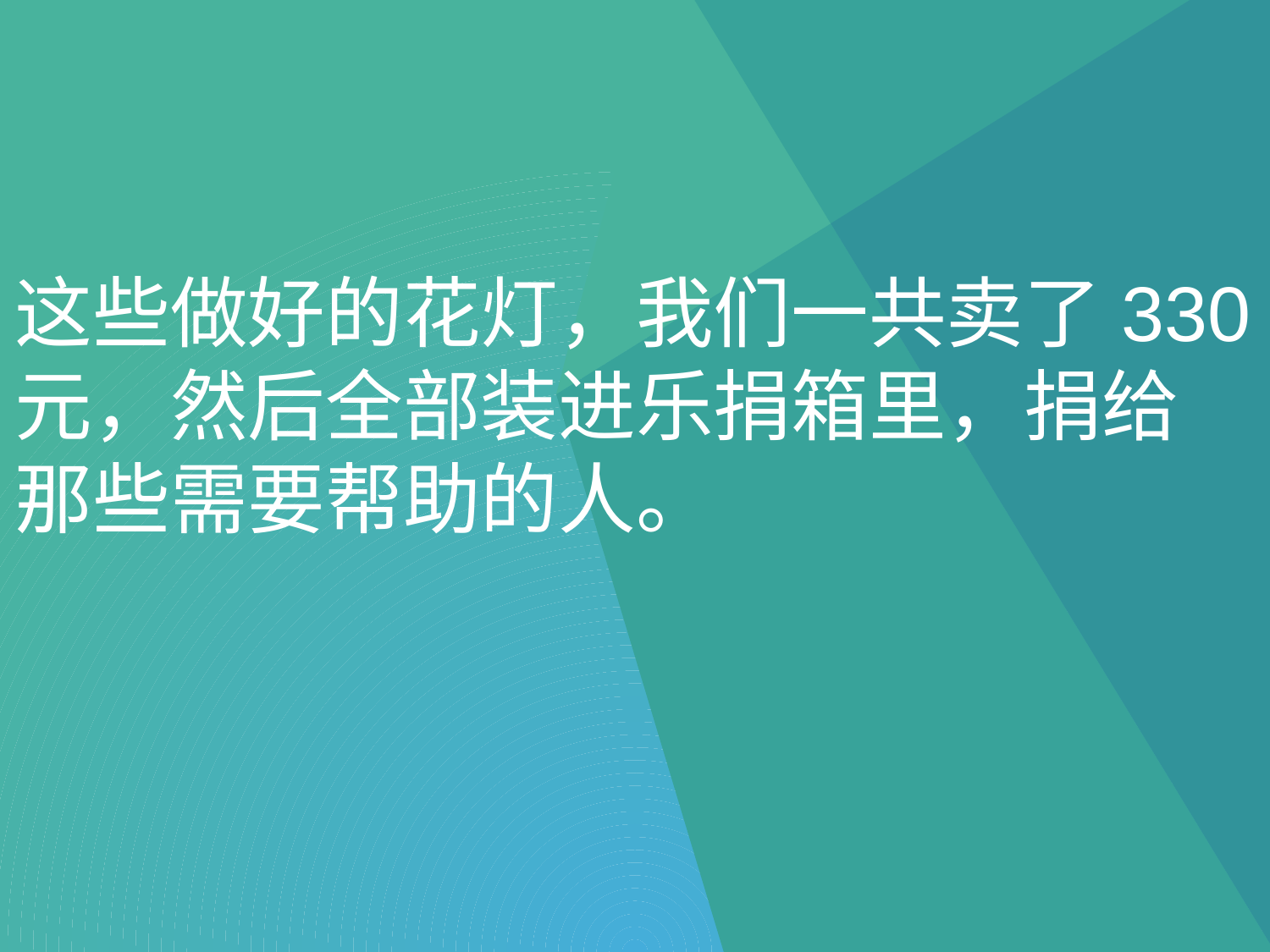

这些做好的花灯，我们一共卖了330元，然后全部装进乐捐箱里，捐给那些需要帮助的人。